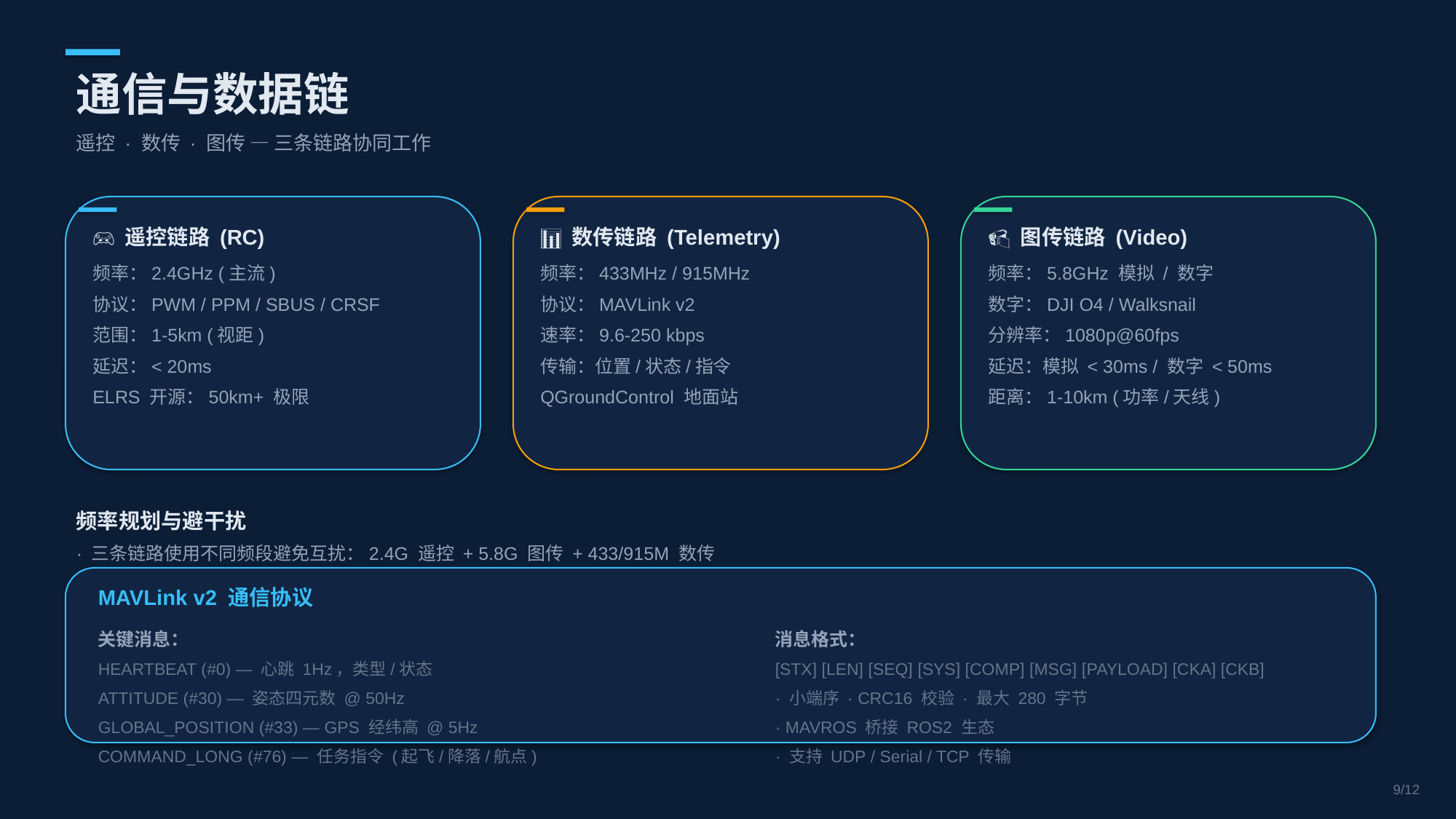

通信与数据链
遥控 · 数传 · 图传 — 三条链路协同工作

🎮 遥控链路 (RC)
📊 数传链路 (Telemetry)
📹 图传链路 (Video)
频率：2.4GHz (主流)
协议：PWM / PPM / SBUS / CRSF
范围：1-5km (视距)
延迟：< 20ms
ELRS 开源：50km+ 极限
频率：433MHz / 915MHz
协议：MAVLink v2
速率：9.6-250 kbps
传输：位置/状态/指令
QGroundControl 地面站
频率：5.8GHz 模拟 / 数字
数字：DJI O4 / Walksnail
分辨率：1080p@60fps
延迟：模拟 < 30ms / 数字 < 50ms
距离：1-10km (功率/天线)
频率规划与避干扰
· 三条链路使用不同频段避免互扰：2.4G 遥控 + 5.8G 图传 + 433/915M 数传
· 城市环境注意 2.4G WiFi 干扰 · 远距离用 915M+ 定向天线 · 中继可扩展覆盖

MAVLink v2 通信协议
关键消息：
HEARTBEAT (#0) — 心跳 1Hz，类型/状态
ATTITUDE (#30) — 姿态四元数 @ 50Hz
GLOBAL_POSITION (#33) — GPS 经纬高 @ 5Hz
COMMAND_LONG (#76) — 任务指令 (起飞/降落/航点)
消息格式：
[STX] [LEN] [SEQ] [SYS] [COMP] [MSG] [PAYLOAD] [CKA] [CKB]
· 小端序 · CRC16 校验 · 最大 280 字节
· MAVROS 桥接 ROS2 生态
· 支持 UDP / Serial / TCP 传输
9/12